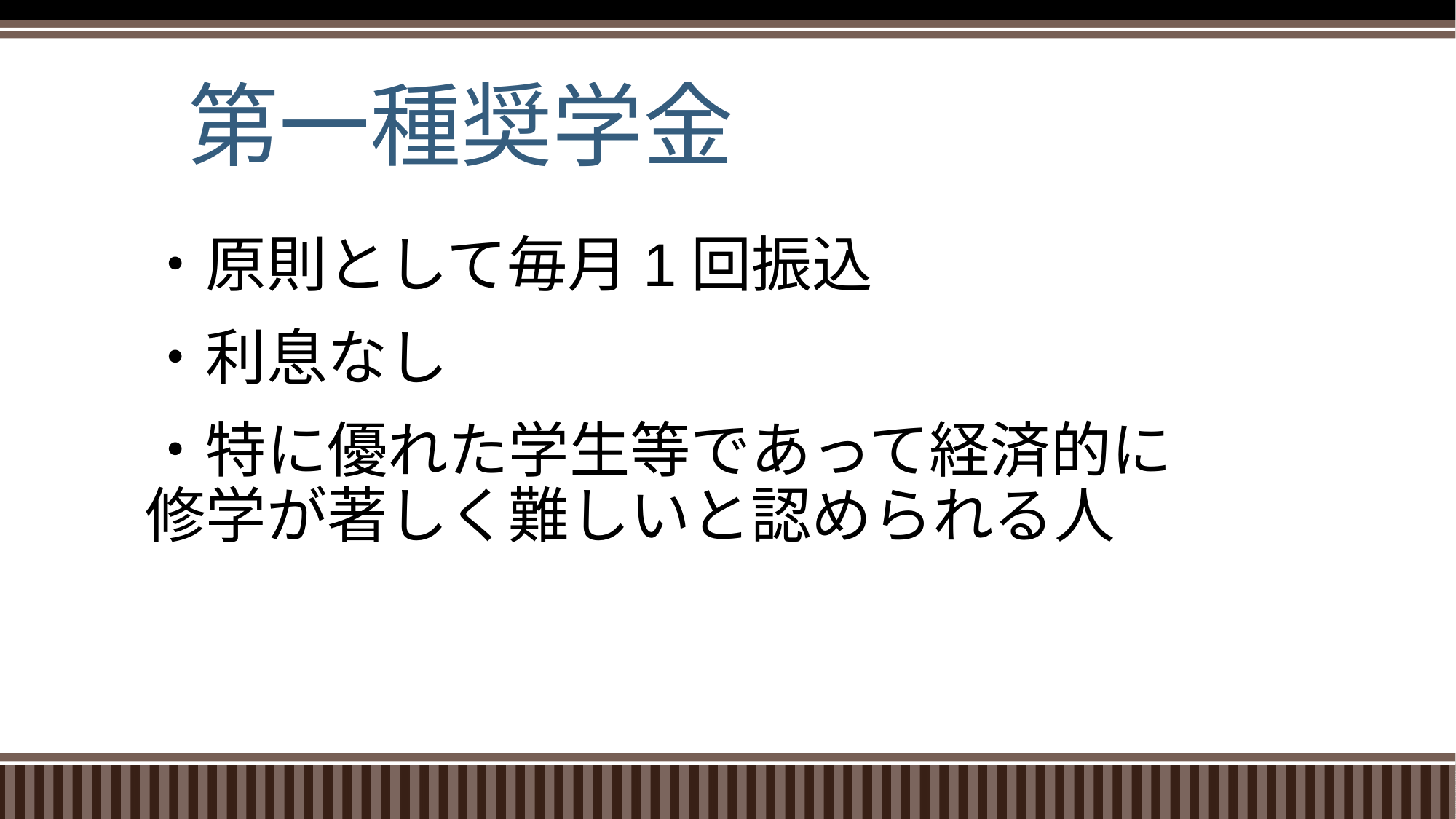

# 第一種奨学金
・原則として毎月1回振込
・利息なし
・特に優れた学生等であって経済的に修学が著しく難しいと認められる人